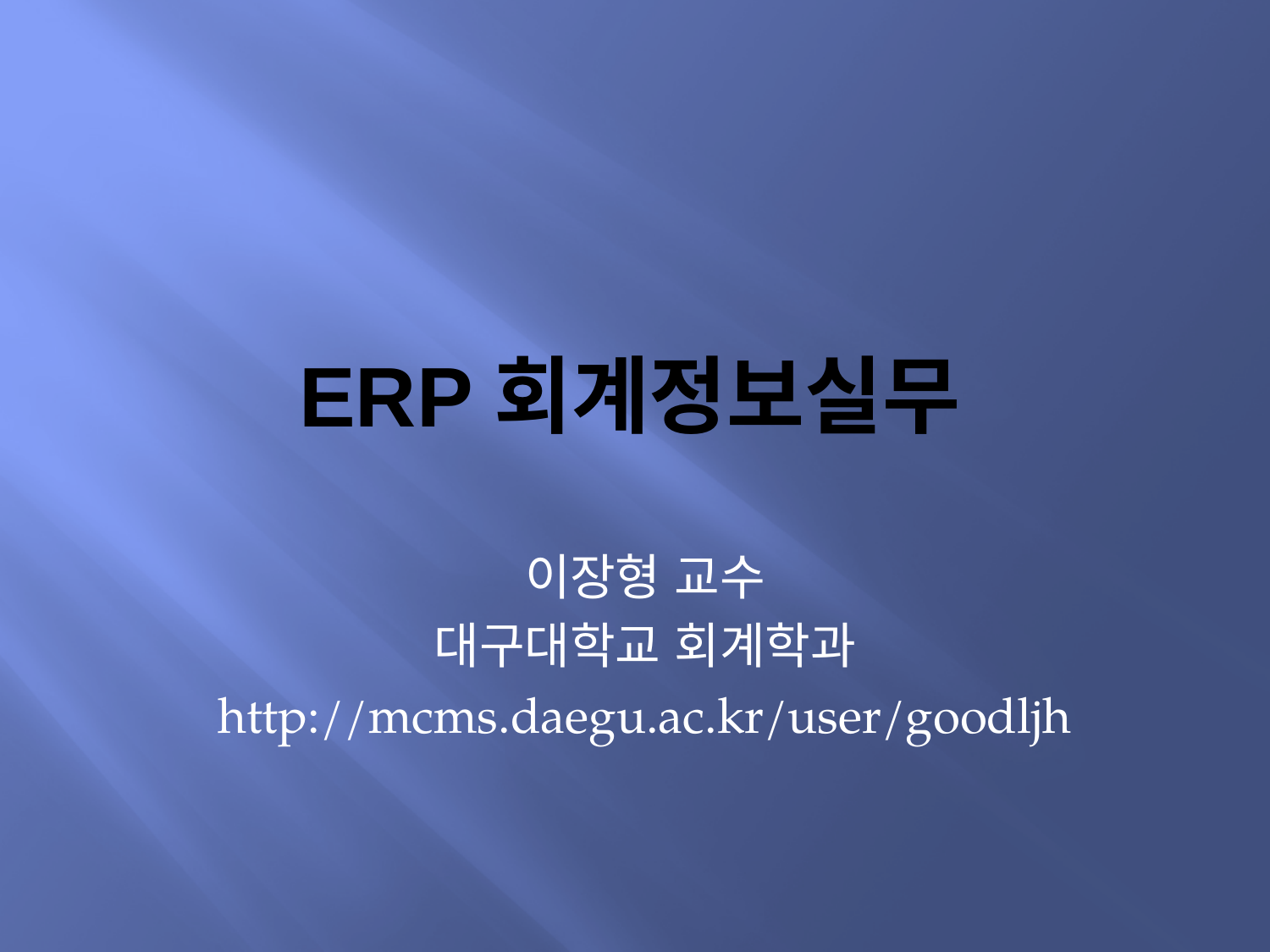

# ERP회계정보실무
이장형 교수
대구대학교 회계학과
http://mcms.daegu.ac.kr/user/goodljh